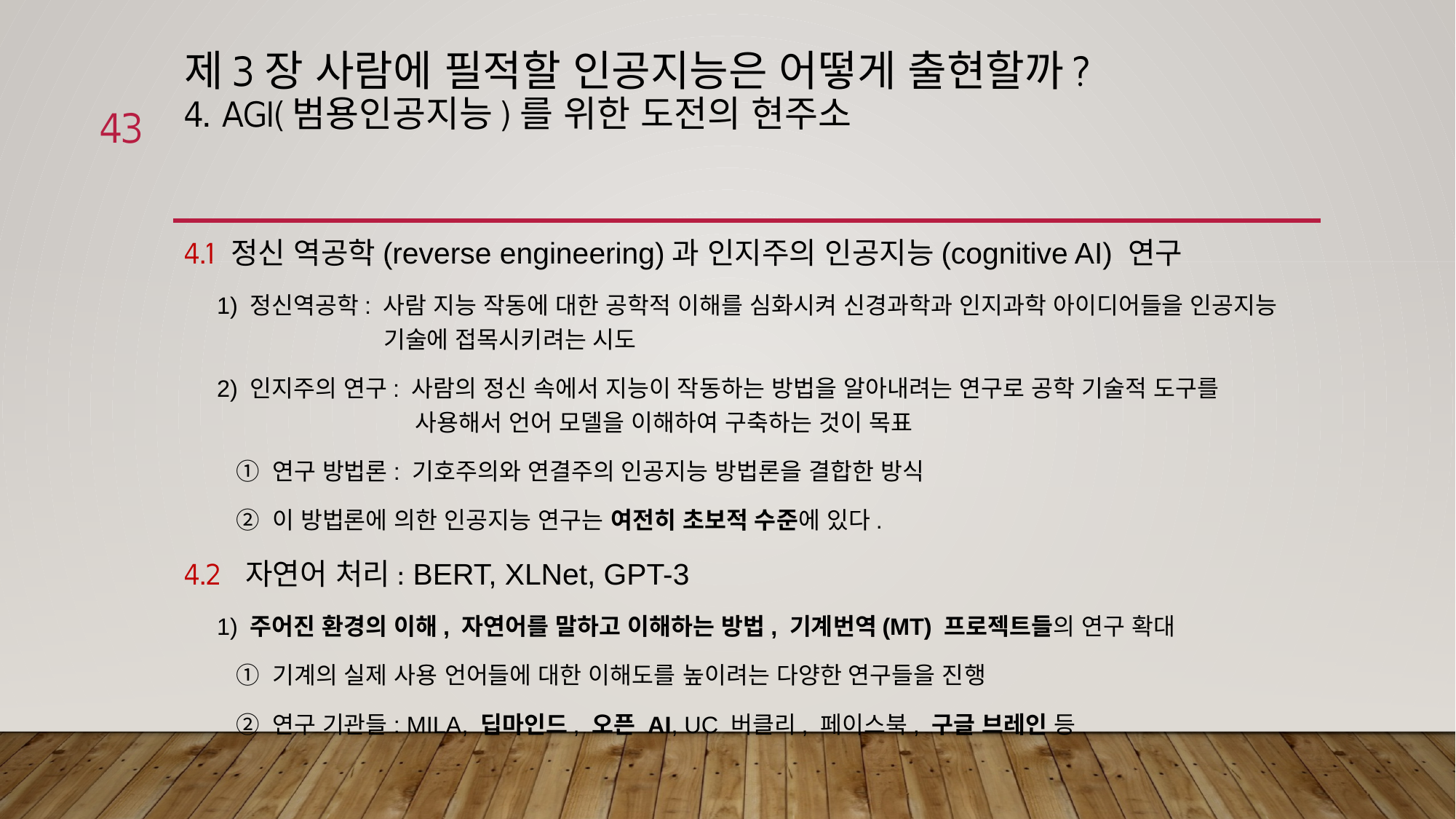

# 제3장 사람에 필적할 인공지능은 어떻게 출현할까? 4. AGI(범용인공지능)를 위한 도전의 현주소
43

4.1 정신 역공학(reverse engineering)과 인지주의 인공지능(cognitive AI) 연구
     1) 정신역공학: 사람 지능 작동에 대한 공학적 이해를 심화시켜 신경과학과 인지과학 아이디어들을 인공지능 기술에 접목시키려는 시도
     2) 인지주의 연구: 사람의 정신 속에서 지능이 작동하는 방법을 알아내려는 연구로 공학 기술적 도구를 사용해서 언어 모델을 이해하여 구축하는 것이 목표
        ① 연구 방법론: 기호주의와 연결주의 인공지능 방법론을 결합한 방식
        ② 이 방법론에 의한 인공지능 연구는 여전히 초보적 수준에 있다.
4.2  자연어 처리: BERT, XLNet, GPT-3
     1) 주어진 환경의 이해, 자연어를 말하고 이해하는 방법, 기계번역(MT) 프로젝트들의 연구 확대
        ① 기계의 실제 사용 언어들에 대한 이해도를 높이려는 다양한 연구들을 진행
        ② 연구 기관들: MILA, 딥마인드, 오픈 AI, UC 버클리, 페이스북, 구글 브레인 등